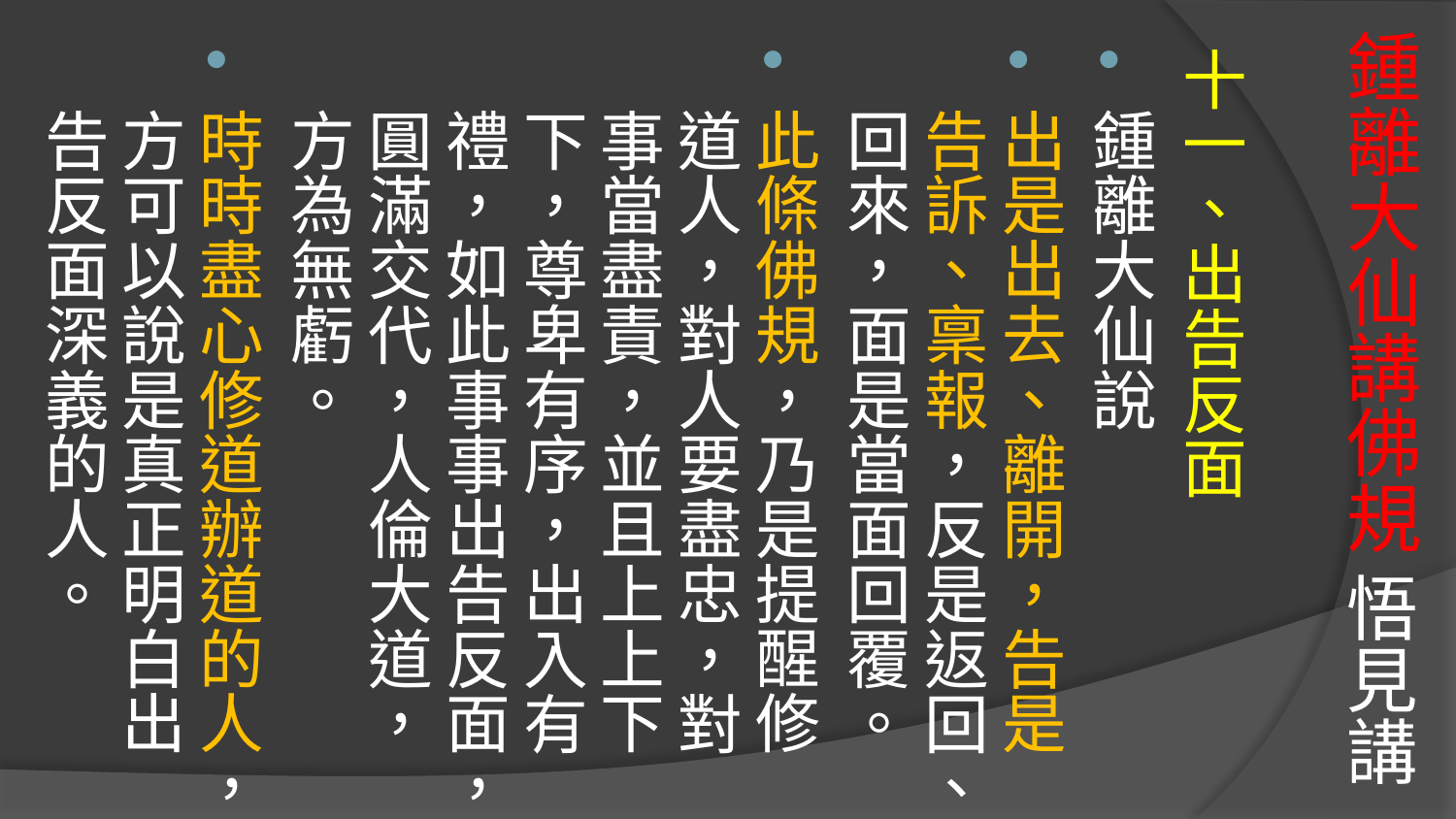

# 鍾離大仙講佛規 悟見講
十一、出告反面
鍾離大仙說
出是出去、離開，告是告訴、稟報，反是返回、回來，面是當面回覆。
此條佛規，乃是提醒修道人，對人要盡忠，對事當盡責，並且上上下下，尊卑有序，出入有禮，如此事事出告反面，圓滿交代，人倫大道，方為無虧。
時時盡心修道辦道的人，方可以說是真正明白出告反面深義的人。